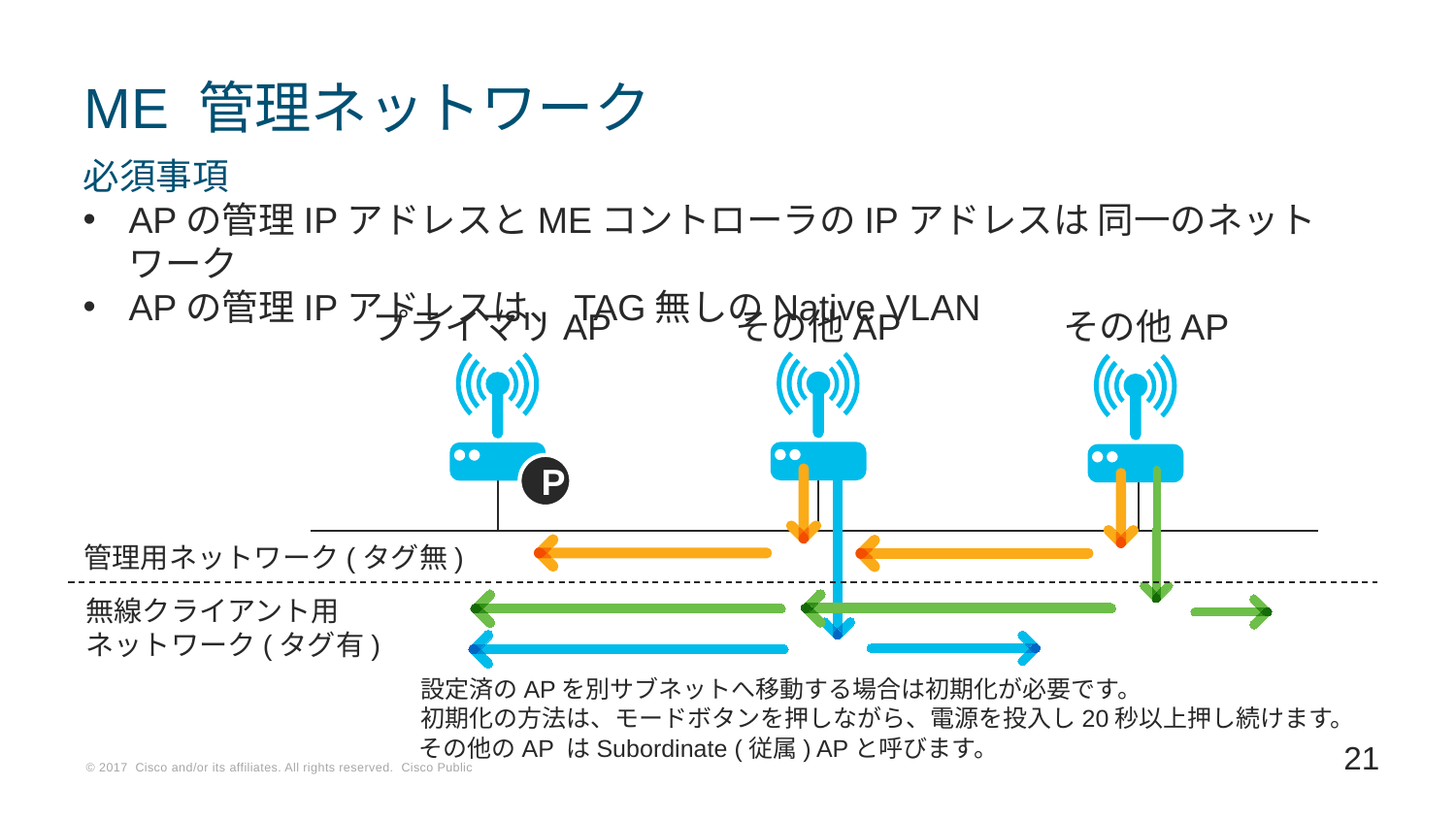

# ME 管理ネットワーク
必須事項
APの管理IPアドレスとMEコントローラのIPアドレスは 同一のネットワーク
APの管理IPアドレスは、TAG無しのNative VLAN
プライマリAP
その他AP
その他AP

P

管理用ネットワーク(タグ無)

無線クライアント用
ネットワーク(タグ有)

設定済のAPを別サブネットへ移動する場合は初期化が必要です。
初期化の方法は、モードボタンを押しながら、電源を投入し20秒以上押し続けます。
その他のAP はSubordinate (従属) APと呼びます。